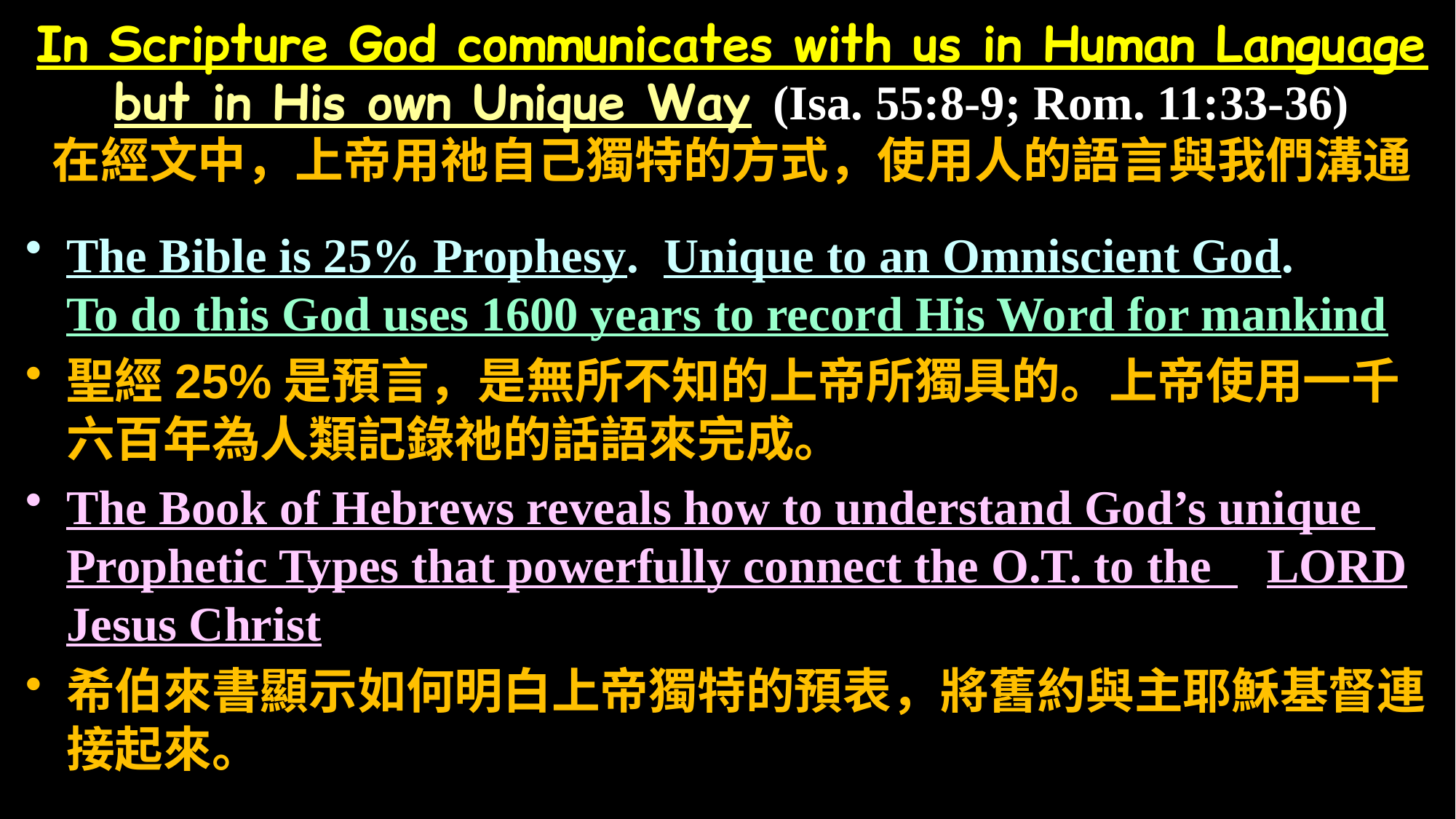

# In Scripture God communicates with us in Human Language but in His own Unique Way (Isa. 55:8-9; Rom. 11:33-36) 在經文中，上帝用祂自己獨特的方式，使用人的語言與我們溝通
The Bible is 25% Prophesy.  Unique to an Omniscient God.         To do this God uses 1600 years to record His Word for mankind
聖經25%是預言，是無所不知的上帝所獨具的。上帝使用一千六百年為人類記錄祂的話語來完成。
The Book of Hebrews reveals how to understand God’s unique 	Prophetic Types that powerfully connect the O.T. to the  	LORD Jesus Christ
希伯來書顯示如何明白上帝獨特的預表，將舊約與主耶穌基督連接起來。